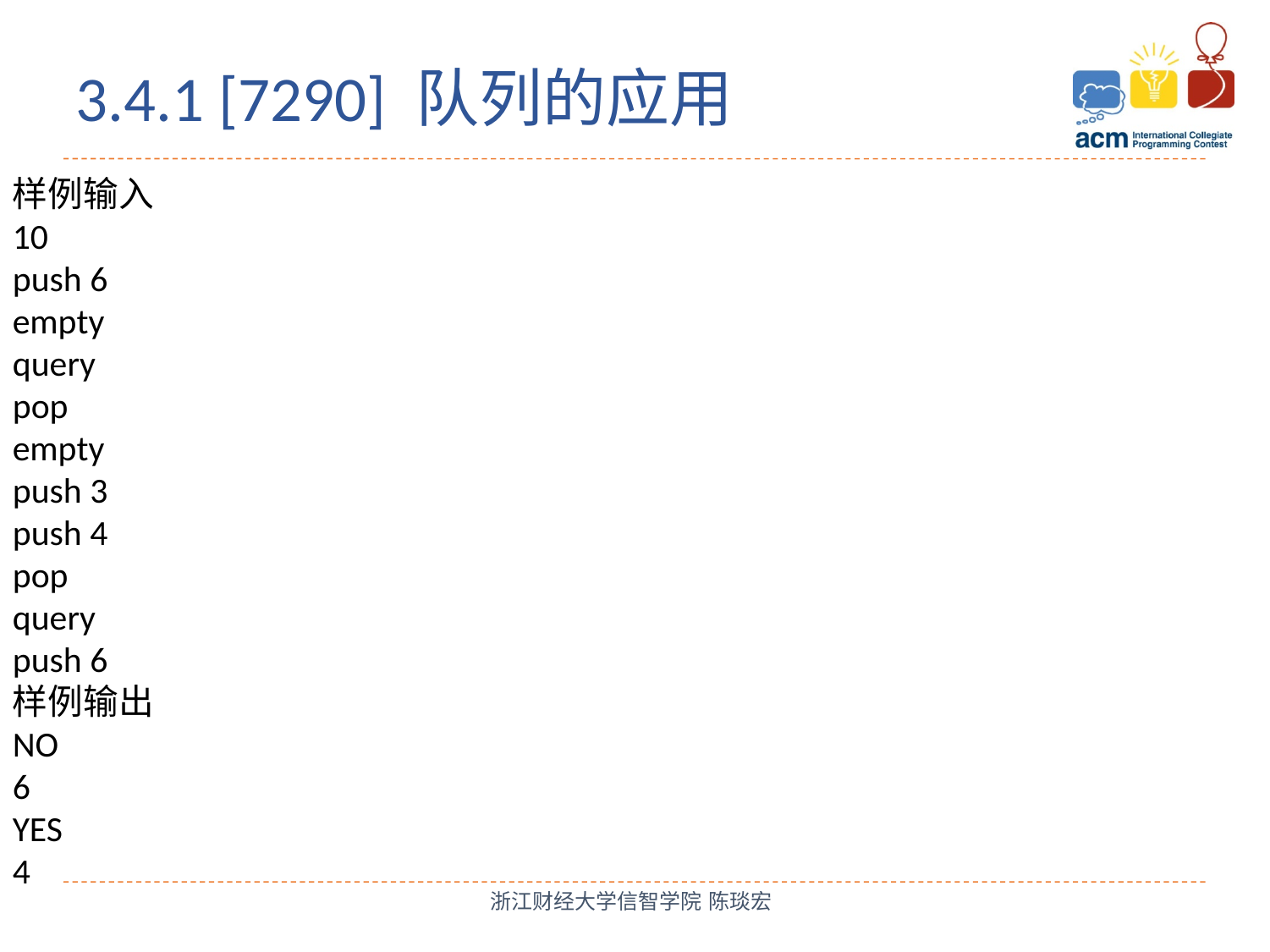

3.4.1 [7290] 队列的应用
样例输入
10
push 6
empty
query
pop
empty
push 3
push 4
pop
query
push 6
样例输出
NO
6
YES
4
浙江财经大学信智学院 陈琰宏
17